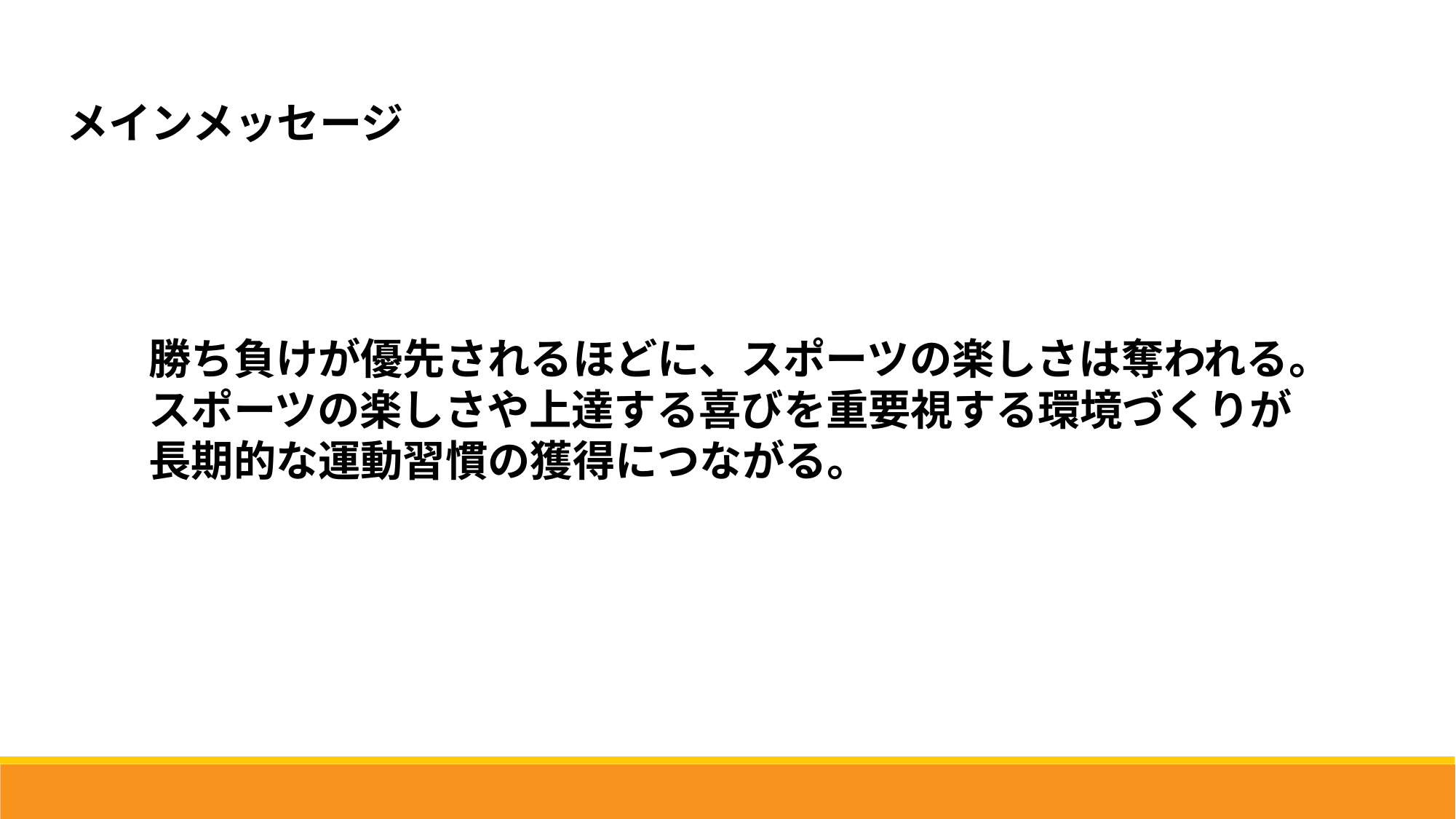

メインメッセージ
勝ち負けが優先されるほどに、スポーツの楽しさは奪われる。
スポーツの楽しさや上達する喜びを重要視する環境づくりが
長期的な運動習慣の獲得につながる。